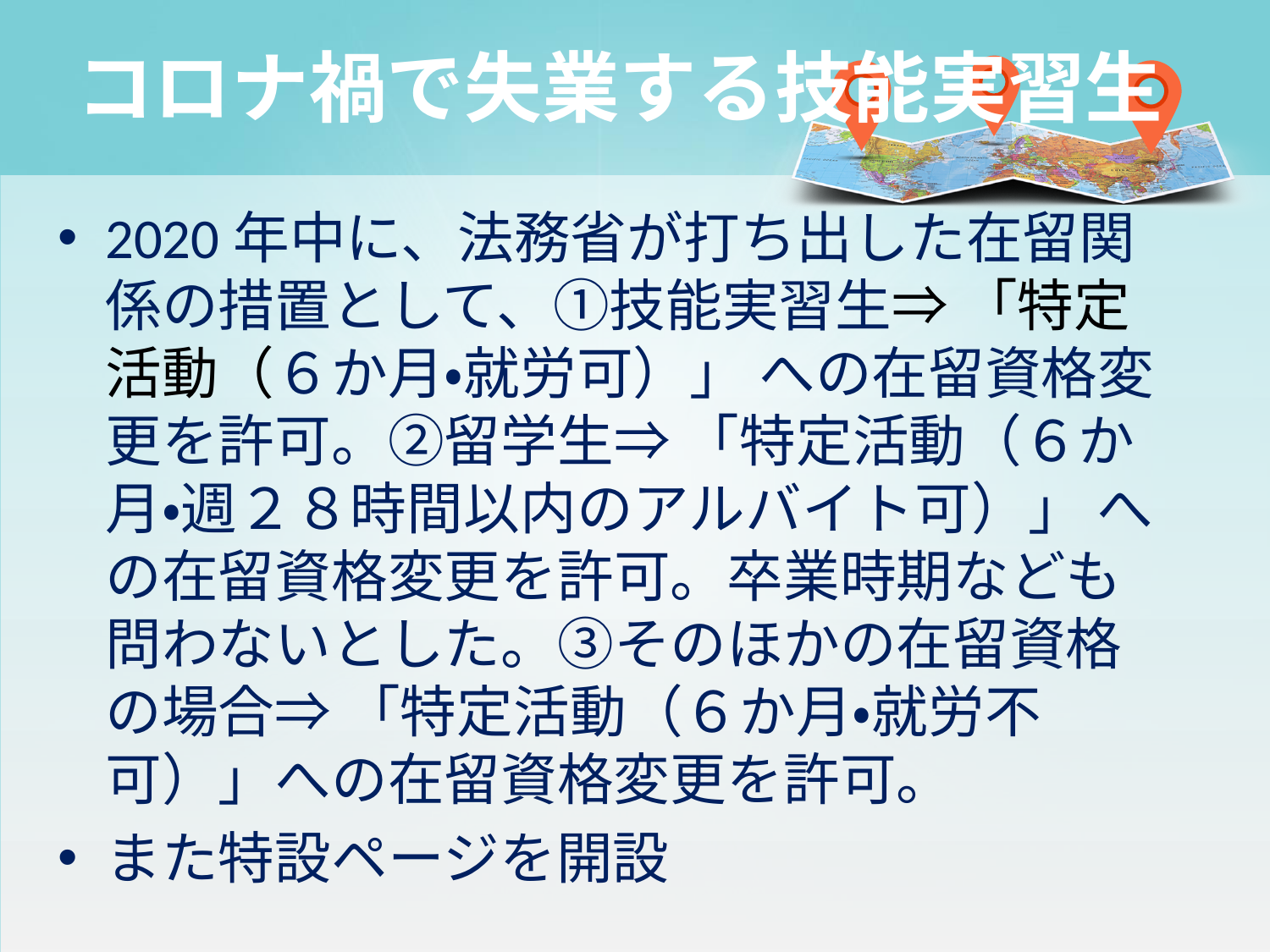

# コロナ禍で失業する技能実習生
2020年中に、法務省が打ち出した在留関係の措置として、①技能実習生⇒ 「特定活動（６か月・就労可）」 への在留資格変更を許可。②留学生⇒ 「特定活動（６か月・週２８時間以内のアルバイト可）」 への在留資格変更を許可。卒業時期なども問わないとした。③そのほかの在留資格の場合⇒ 「特定活動（６か月・就労不可）」への在留資格変更を許可。
また特設ページを開設